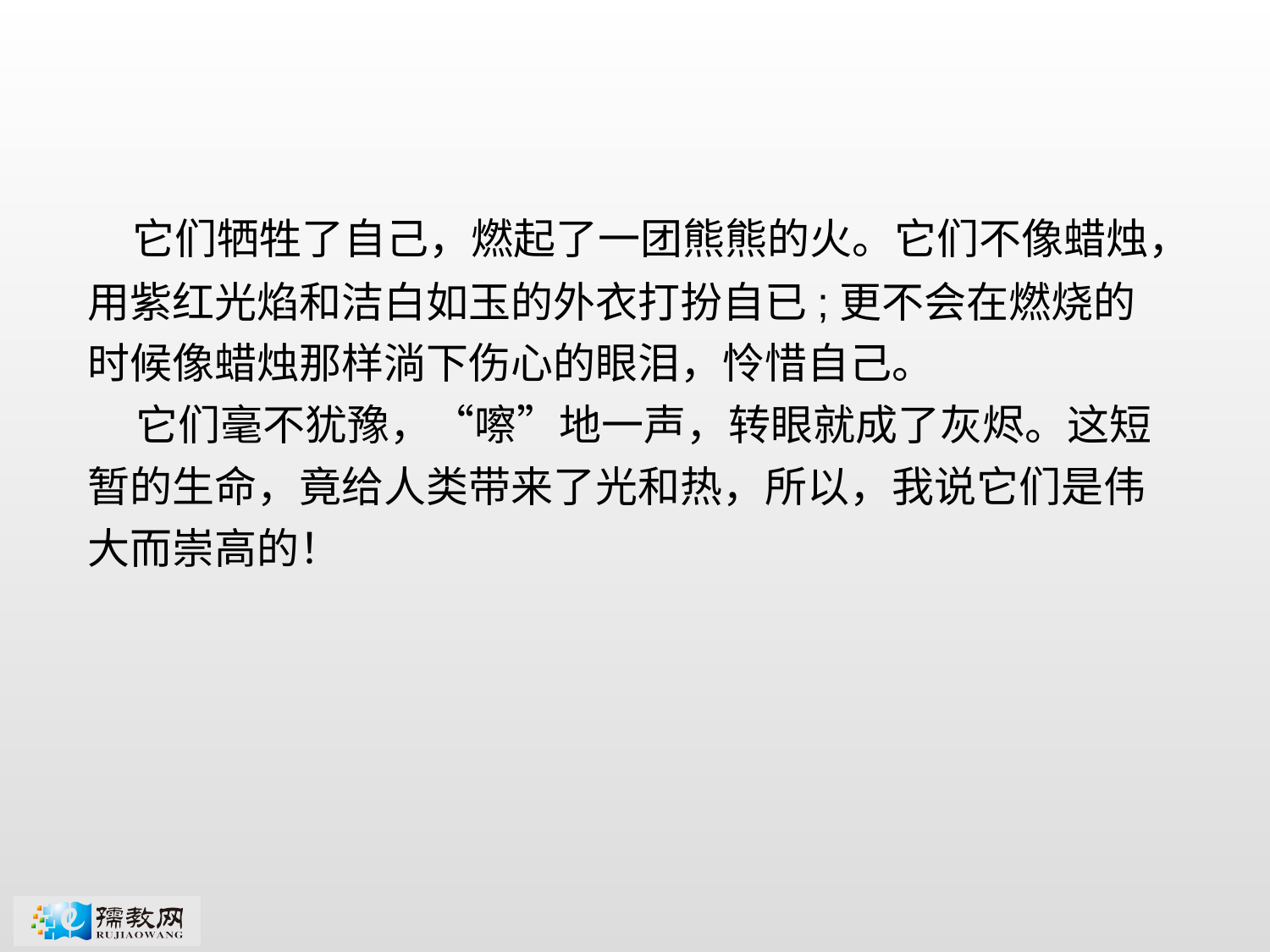

它们牺牲了自己，燃起了一团熊熊的火。它们不像蜡烛，用紫红光焰和洁白如玉的外衣打扮自已;更不会在燃烧的时候像蜡烛那样淌下伤心的眼泪，怜惜自己。
    它们毫不犹豫，“嚓”地一声，转眼就成了灰烬。这短暂的生命，竟给人类带来了光和热，所以，我说它们是伟大而崇高的！